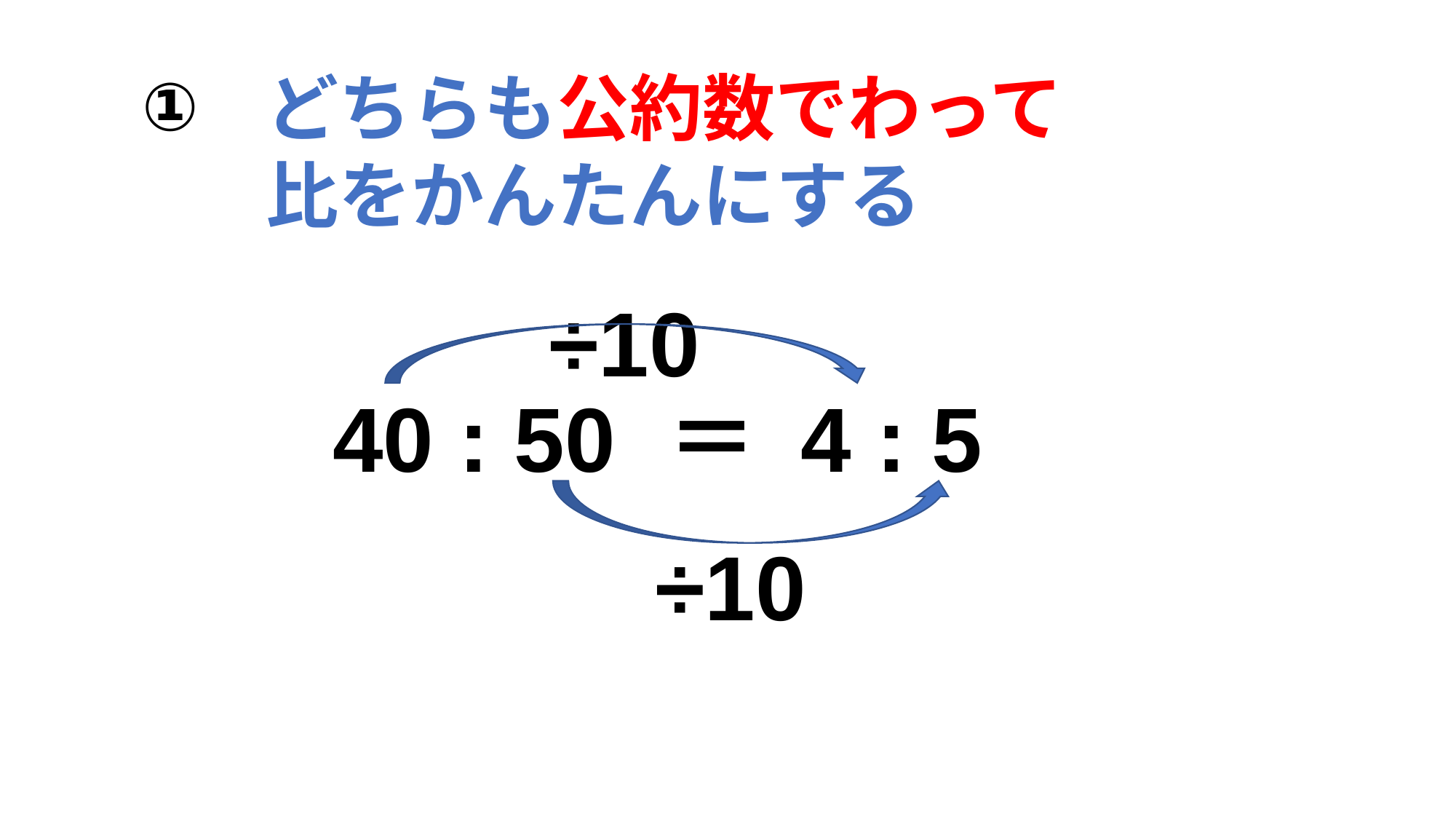

どちらも公約数でわって
比をかんたんにする
①
÷10

40 : 50
＝ 4 : 5

÷10